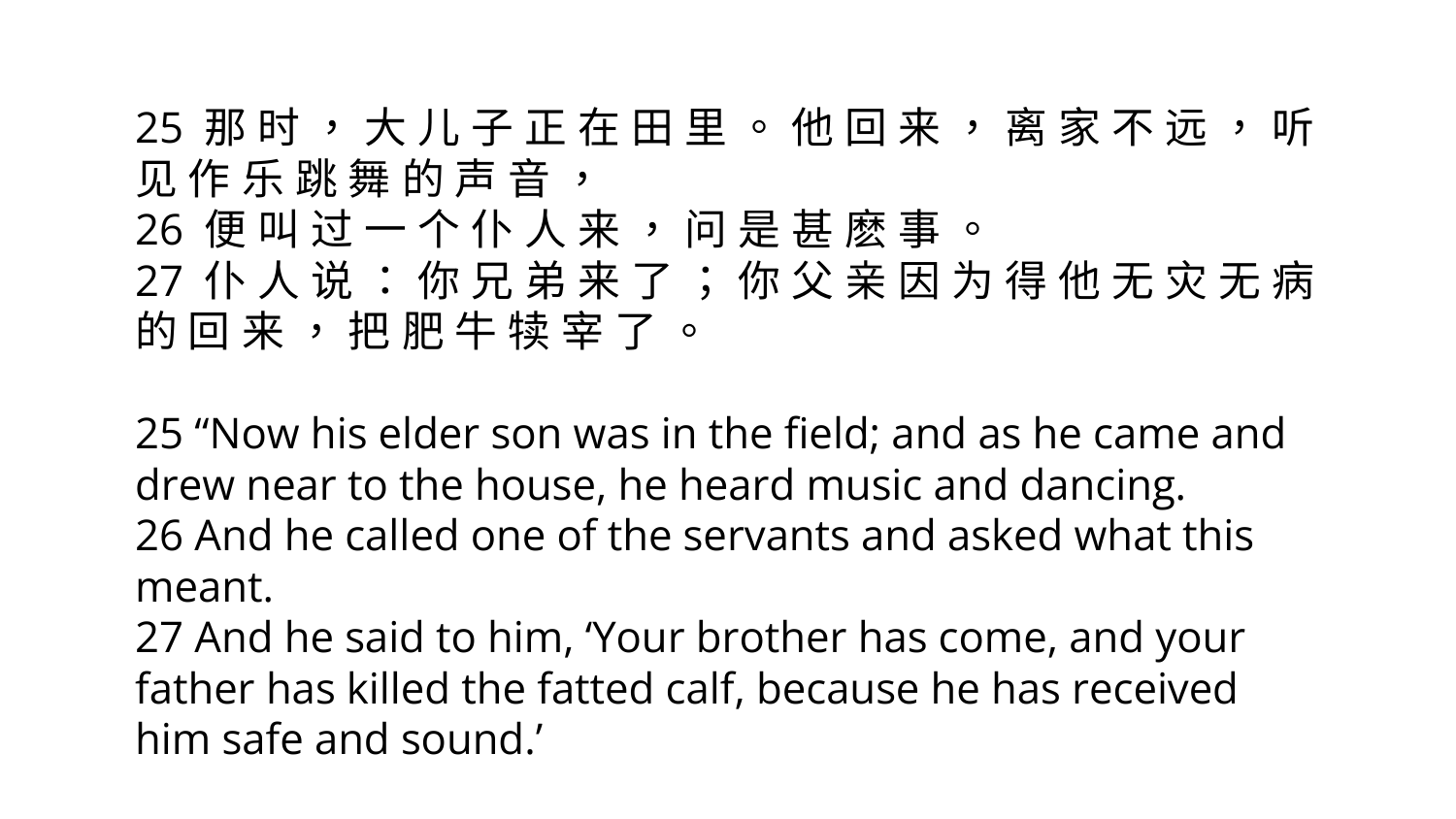

25 那 时 ， 大 儿 子 正 在 田 里 。 他 回 来 ， 离 家 不 远 ， 听 见 作 乐 跳 舞 的 声 音 ，
26 便 叫 过 一 个 仆 人 来 ， 问 是 甚 麽 事 。
27 仆 人 说 ： 你 兄 弟 来 了 ； 你 父 亲 因 为 得 他 无 灾 无 病 的 回 来 ， 把 肥 牛 犊 宰 了 。

25 “Now his elder son was in the field; and as he came and drew near to the house, he heard music and dancing.
26 And he called one of the servants and asked what this meant.
27 And he said to him, ‘Your brother has come, and your father has killed the fatted calf, because he has received him safe and sound.’